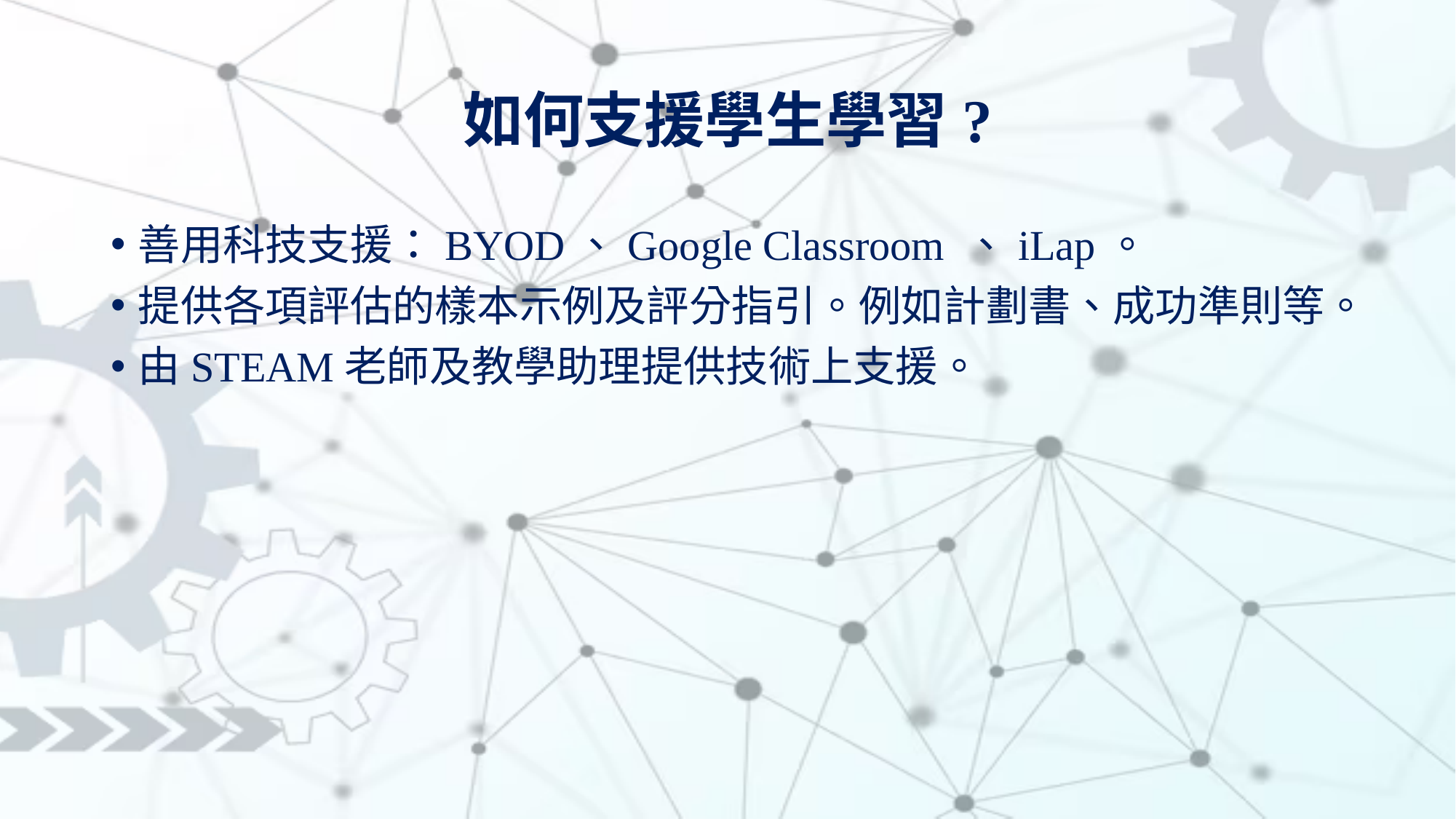

# 如何支援學生學習?
善用科技支援：BYOD、Google Classroom 、iLap。
提供各項評估的樣本示例及評分指引。例如計劃書、成功準則等。
由STEAM老師及教學助理提供技術上支援。